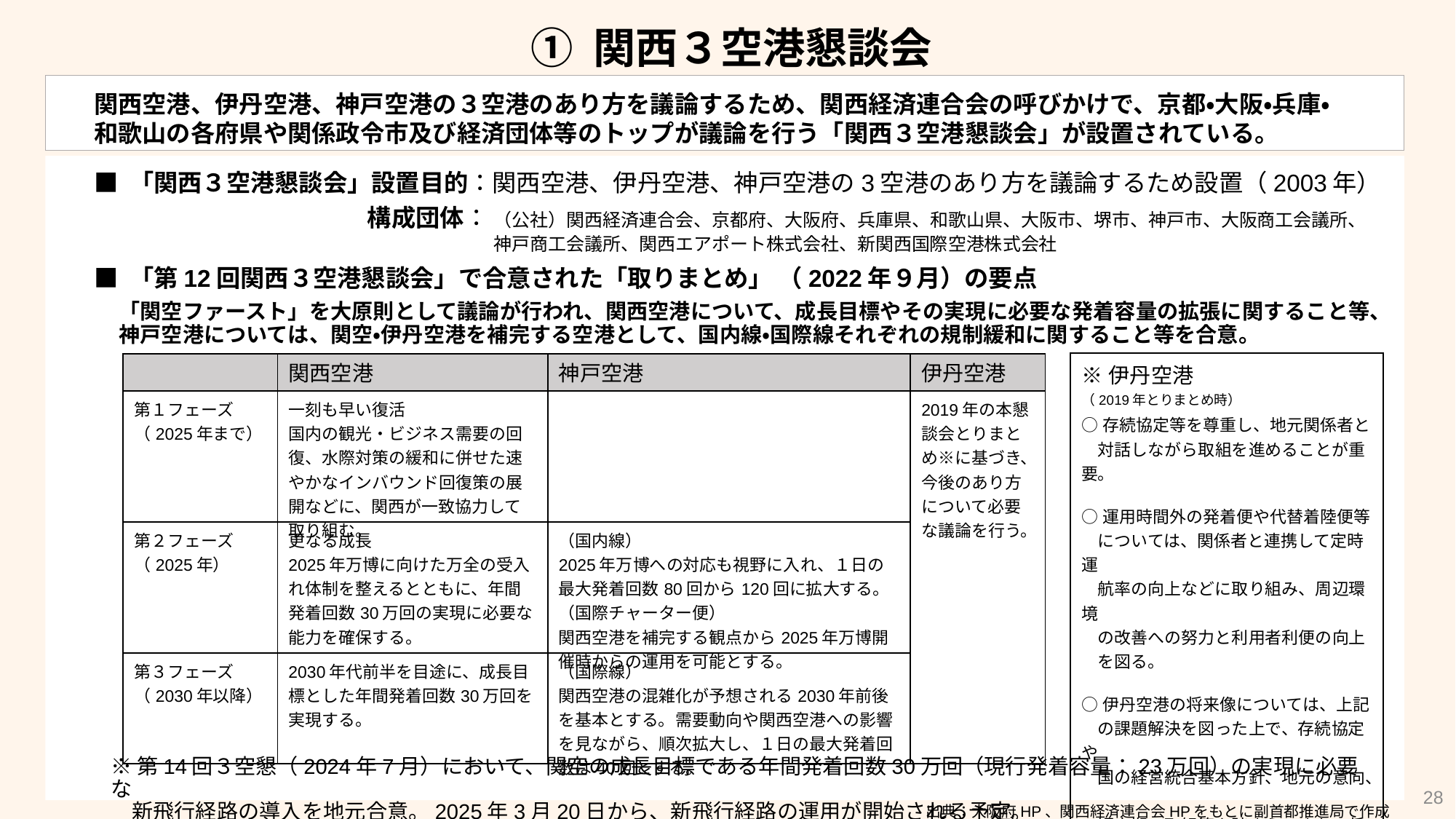

① 関西３空港懇談会

関西空港、伊丹空港、神戸空港の３空港のあり方を議論するため、関西経済連合会の呼びかけで、京都・大阪・兵庫・
和歌山の各府県や関係政令市及び経済団体等のトップが議論を行う「関西３空港懇談会」が設置されている。

■ 「関西３空港懇談会」設置目的：関西空港、伊丹空港、神戸空港の3空港のあり方を議論するため設置（2003年）
　　　　　　　　　構成団体： （公社）関西経済連合会、京都府、大阪府、兵庫県、和歌山県、大阪市、堺市、神戸市、大阪商工会議所、
　　　　　　　　　　　　　　　　　　　　　　神戸商工会議所、関西エアポート株式会社、新関西国際空港株式会社
■ 「第12回関西３空港懇談会」で合意された「取りまとめ」 （2022年９月）の要点
「関空ファースト」を大原則として議論が行われ、関西空港について、成長目標やその実現に必要な発着容量の拡張に関すること等、神戸空港については、関空・伊丹空港を補完する空港として、国内線・国際線それぞれの規制緩和に関すること等を合意。
| ※伊丹空港 （2019年とりまとめ時） |
| --- |
| ○存続協定等を尊重し、地元関係者と 　対話しながら取組を進めることが重要。 ○運用時間外の発着便や代替着陸便等 　については、関係者と連携して定時運 　航率の向上などに取り組み、周辺環境 　の改善への努力と利用者利便の向上 　を図る。 ○伊丹空港の将来像については、上記 　の課題解決を図った上で、存続協定や 　国の経営統合基本方針、地元の意向、 　短中期の取組等を踏まえ、また、将来 　の大幅な需要変動を見据えて、国際便 　の就航可能性を含めた今後のあり方に 　ついて、状況に応じて議論する。 |
|  | 関西空港 | 神戸空港 | 伊丹空港 |
| --- | --- | --- | --- |
| 第１フェーズ（2025年まで） | 一刻も早い復活 国内の観光・ビジネス需要の回復、水際対策の緩和に併せた速やかなインバウンド回復策の展開などに、関西が一致協力して取り組む。 |  | 2019年の本懇談会とりまとめ※に基づき、今後のあり方について必要な議論を行う。 |
| 第２フェーズ （2025年） | 更なる成長 2025年万博に向けた万全の受入れ体制を整えるとともに、年間発着回数30万回の実現に必要な能力を確保する。 | （国内線） 2025年万博への対応も視野に入れ、１日の最大発着回数80回から120回に拡大する。 （国際チャーター便） 関西空港を補完する観点から2025年万博開催時からの運用を可能とする。 |  |
| 第３フェーズ （2030年以降） | 2030年代前半を目途に、成長目標とした年間発着回数30万回を実現する。 | （国際線） 関西空港の混雑化が予想される2030年前後を基本とする。需要動向や関西空港への影響を見ながら、順次拡大し、１日の最大発着回数は40回とする。 |  |
※第14回３空懇（2024年7月）において、関空の成長目標である年間発着回数30万回（現行発着容量：23万回）の実現に必要な
　新飛行経路の導入を地元合意。2025年3月20日から、新飛行経路の運用が開始される予定。
28
出典：大阪府HP、関西経済連合会HPをもとに副首都推進局で作成